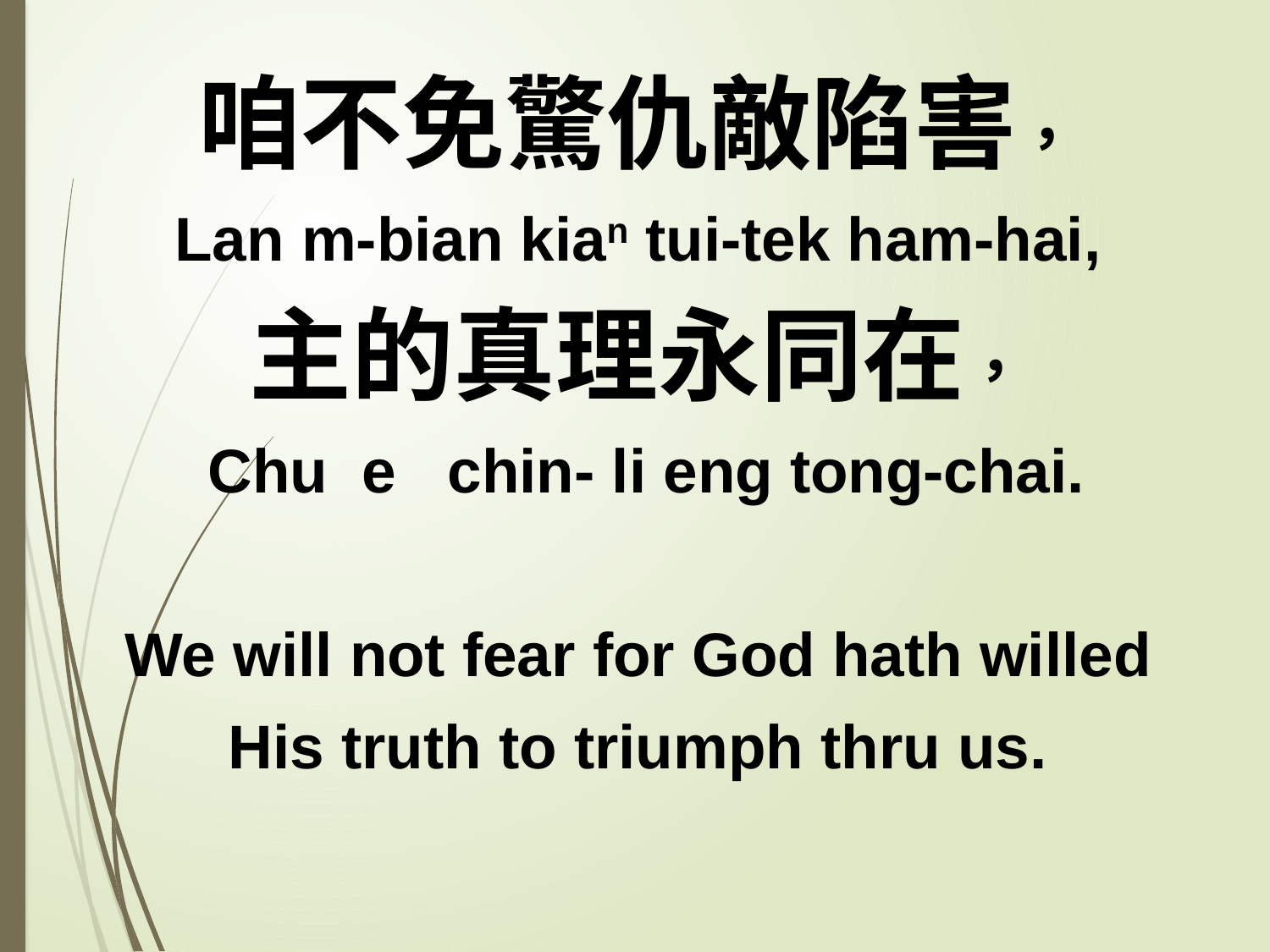

咱不免驚仇敵陷害，
Lan m-bian kian tui-tek ham-hai,
主的真理永同在，
 Chu  e   chin- li eng tong-chai.

We will not fear for God hath willed
His truth to triumph thru us.